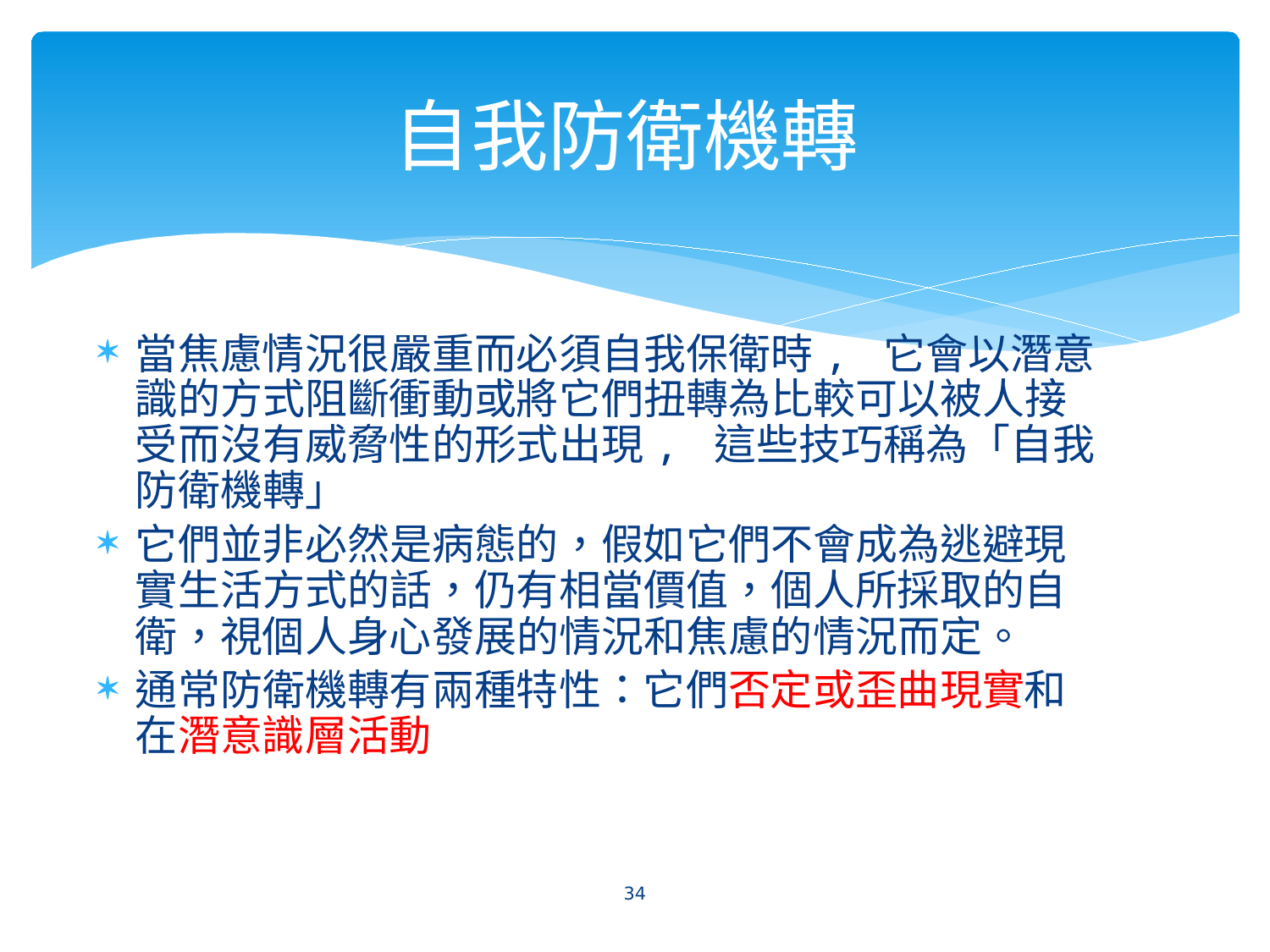

# 自我防衛機轉
當焦慮情況很嚴重而必須自我保衛時, 它會以潛意識的方式阻斷衝動或將它們扭轉為比較可以被人接受而沒有威脅性的形式出現, 這些技巧稱為「自我防衛機轉」
它們並非必然是病態的，假如它們不會成為逃避現實生活方式的話，仍有相當價值，個人所採取的自衛，視個人身心發展的情況和焦慮的情況而定。
通常防衛機轉有兩種特性：它們否定或歪曲現實和在潛意識層活動
34